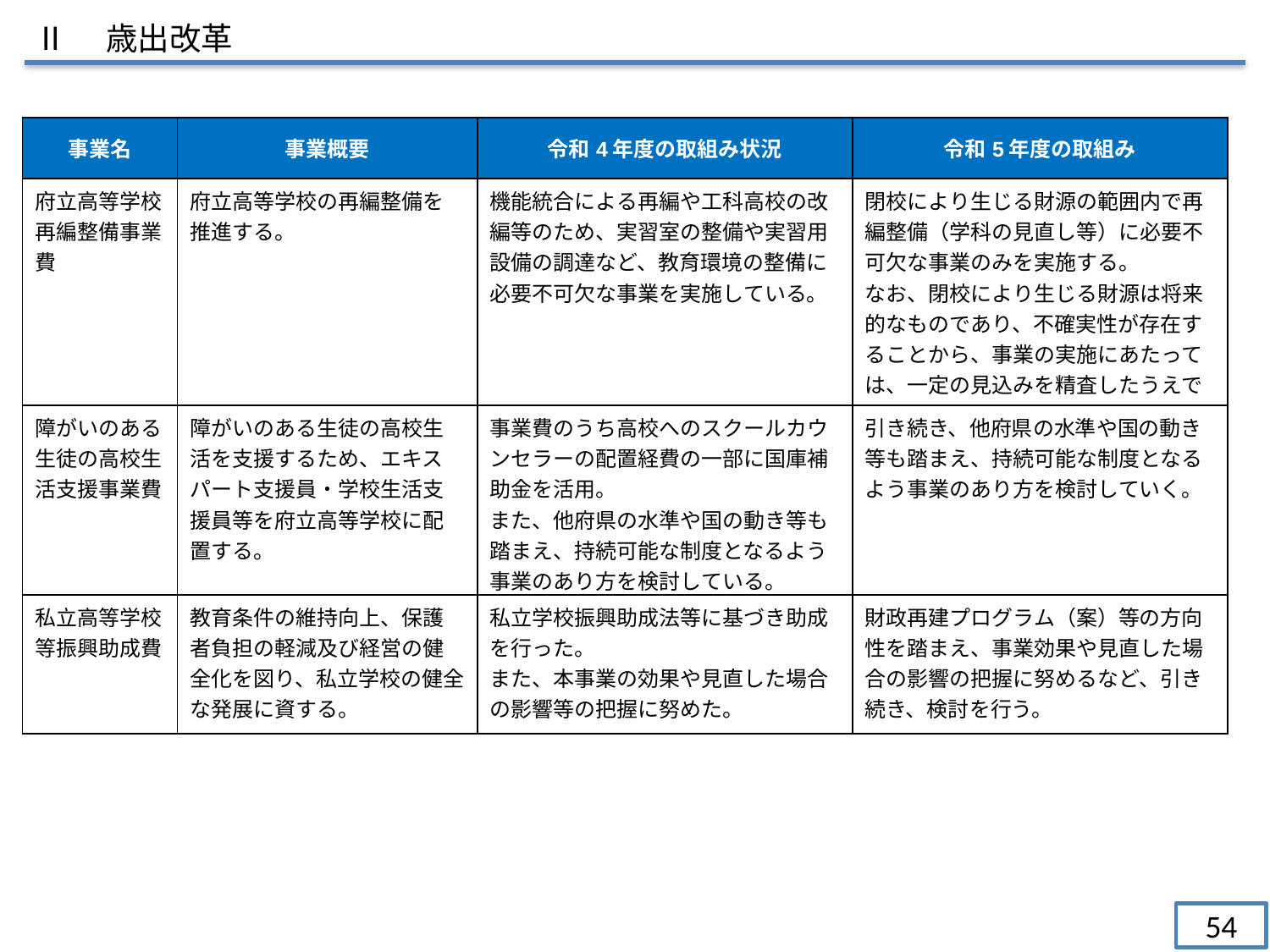

Ⅱ　歳出改革
| 事業名 | 事業概要 | 令和4年度の取組み状況 | 令和5年度の取組み |
| --- | --- | --- | --- |
| 府立高等学校再編整備事業費 | 府立高等学校の再編整備を推進する。 | 機能統合による再編や工科高校の改編等のため、実習室の整備や実習用設備の調達など、教育環境の整備に必要不可欠な事業を実施している。 | 閉校により生じる財源の範囲内で再編整備（学科の⾒直し等）に必要不可⽋な事業のみを実施する。 なお、閉校により生じる財源は将来的なものであり、不確実性が存在することから、事業の実施にあたっては、⼀定の⾒込みを精査したうえで判断を⾏う。 |
| 障がいのある生徒の高校生活支援事業費 | 障がいのある生徒の高校生活を支援するため、エキスパート支援員・学校生活支援員等を府立高等学校に配置する。 | 事業費のうち高校へのスクールカウンセラーの配置経費の一部に国庫補助金を活用。 また、他府県の水準や国の動き等も踏まえ、持続可能な制度となるよう事業のあり方を検討している。 | 引き続き、他府県の水準や国の動き等も踏まえ、持続可能な制度となるよう事業のあり方を検討していく。 |
| 私立高等学校等振興助成費 | 教育条件の維持向上、保護者負担の軽減及び経営の健全化を図り、私立学校の健全な発展に資する。 | 私立学校振興助成法等に基づき助成を行った。 また、本事業の効果や見直した場合の影響等の把握に努めた。 | 財政再建プログラム（案）等の方向性を踏まえ、事業効果や見直した場合の影響の把握に努めるなど、引き続き、検討を行う。 |
54